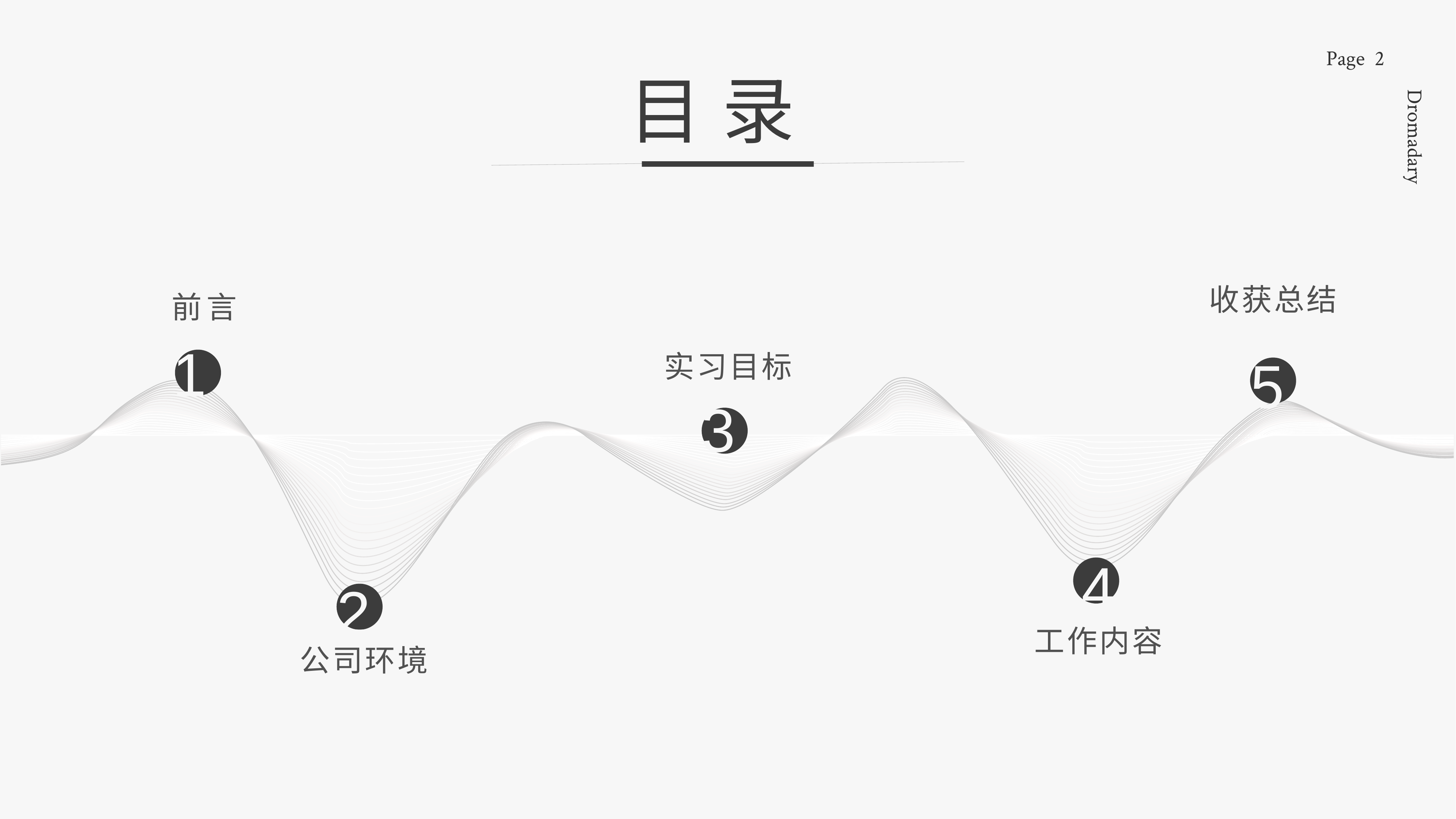

目 录

收获总结
前言
1
实习目标
5

3

4

2

工作内容
公司环境